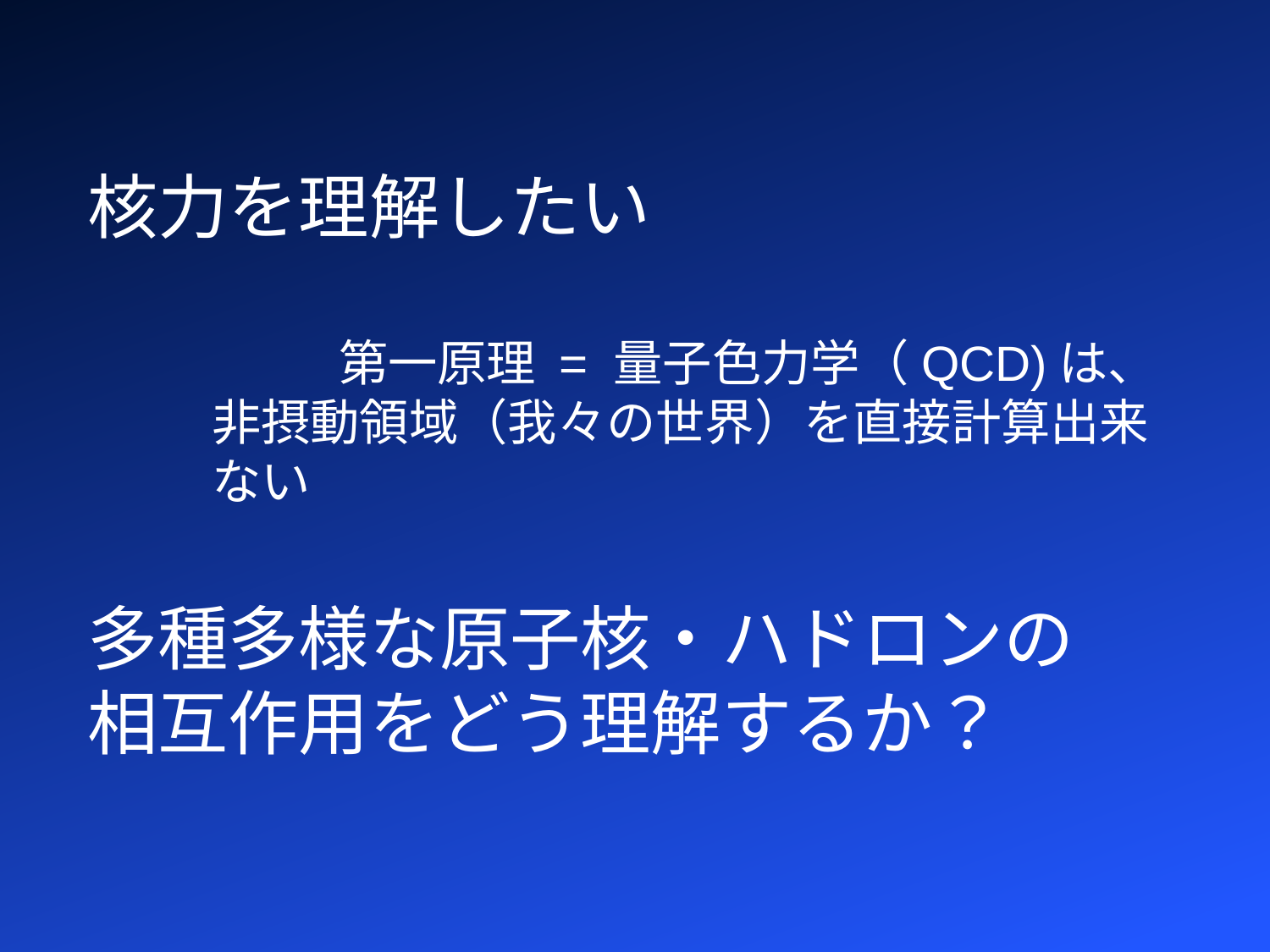

核力を理解したい

	第一原理 = 量子色力学（QCD)は、非摂動領域（我々の世界）を直接計算出来ない

多種多様な原子核・ハドロンの
相互作用をどう理解するか？